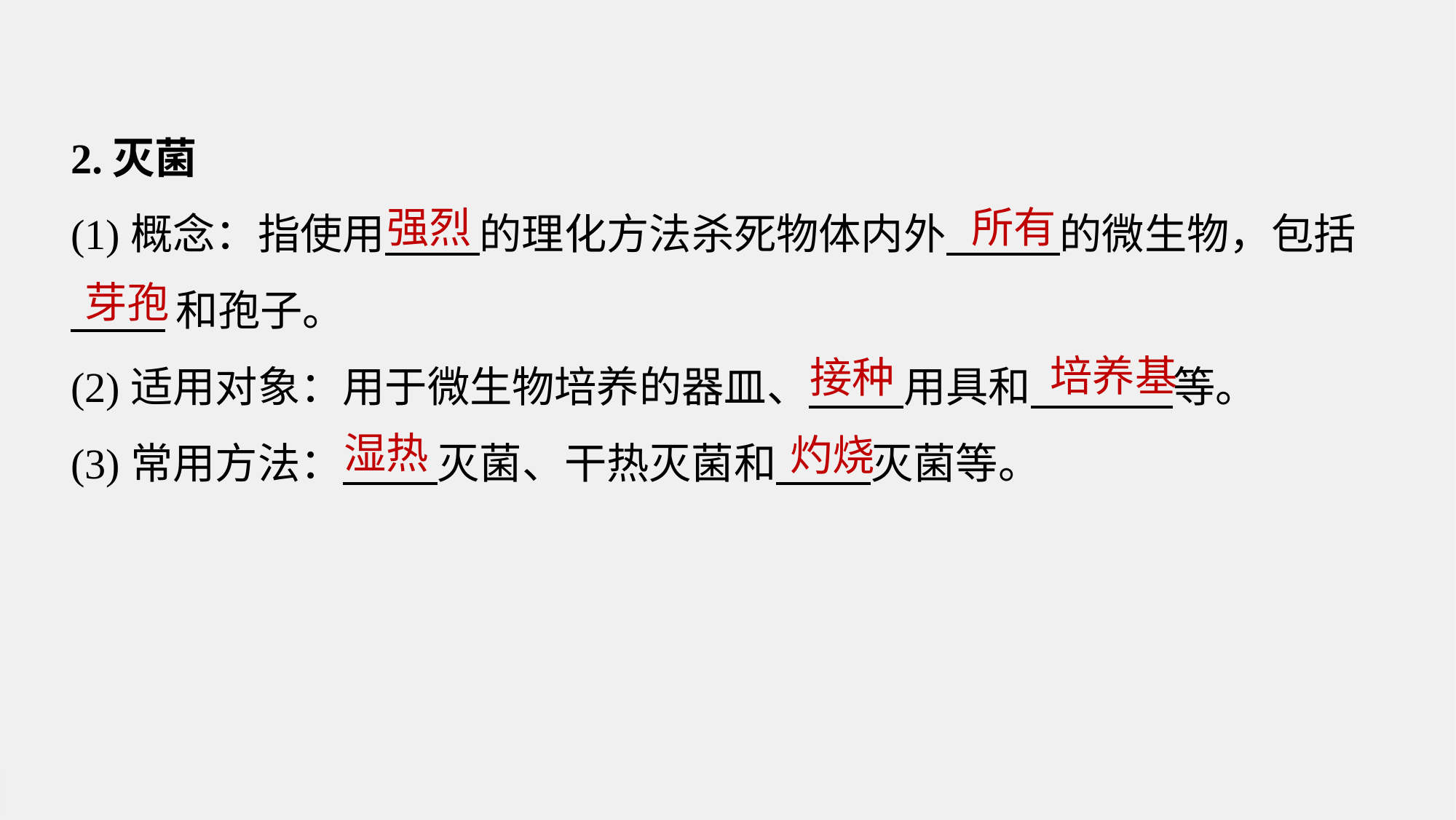

2.灭菌
(1)概念：指使用          的理化方法杀死物体内外            的微生物，包括
          和孢子。
(2)适用对象：用于微生物培养的器皿、          用具和               等。
(3)常用方法：          灭菌、干热灭菌和          灭菌等。
强烈
所有
芽孢
培养基
接种
湿热
灼烧